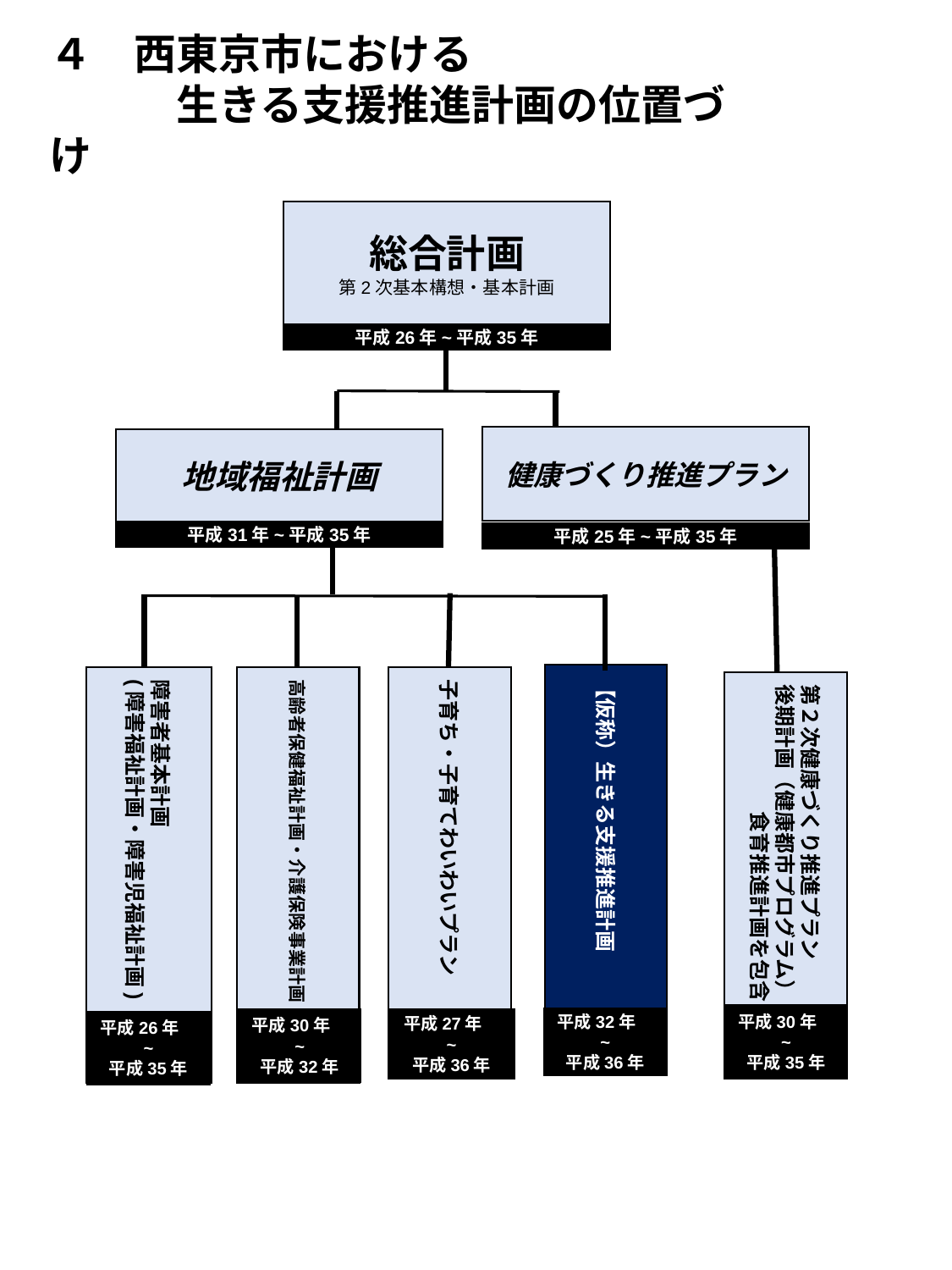

４　西東京市における
　　　生きる支援推進計画の位置づけ
総合計画
第2次基本構想・基本計画
平成26年~平成35年
地域福祉計画
平成31年~平成35年
障害者基本計画
(障害福祉計画・障害児福祉計画)
平成26年
~
平成35年
高齢者保健福祉計画・介護保険事業計画
平成30年
~
平成32年
子育ち・子育てわいわいプラン
平成27年
~
平成36年
第２次健康づくり推進プラン
後期計画（健康都市プログラム）
　　　　　　食育推進計画を包含
平成30年
~
平成35年
平成32年
~
平成36年
健康づくり推進プラン
平成25年~平成35年
【仮称）生きる支援推進計画